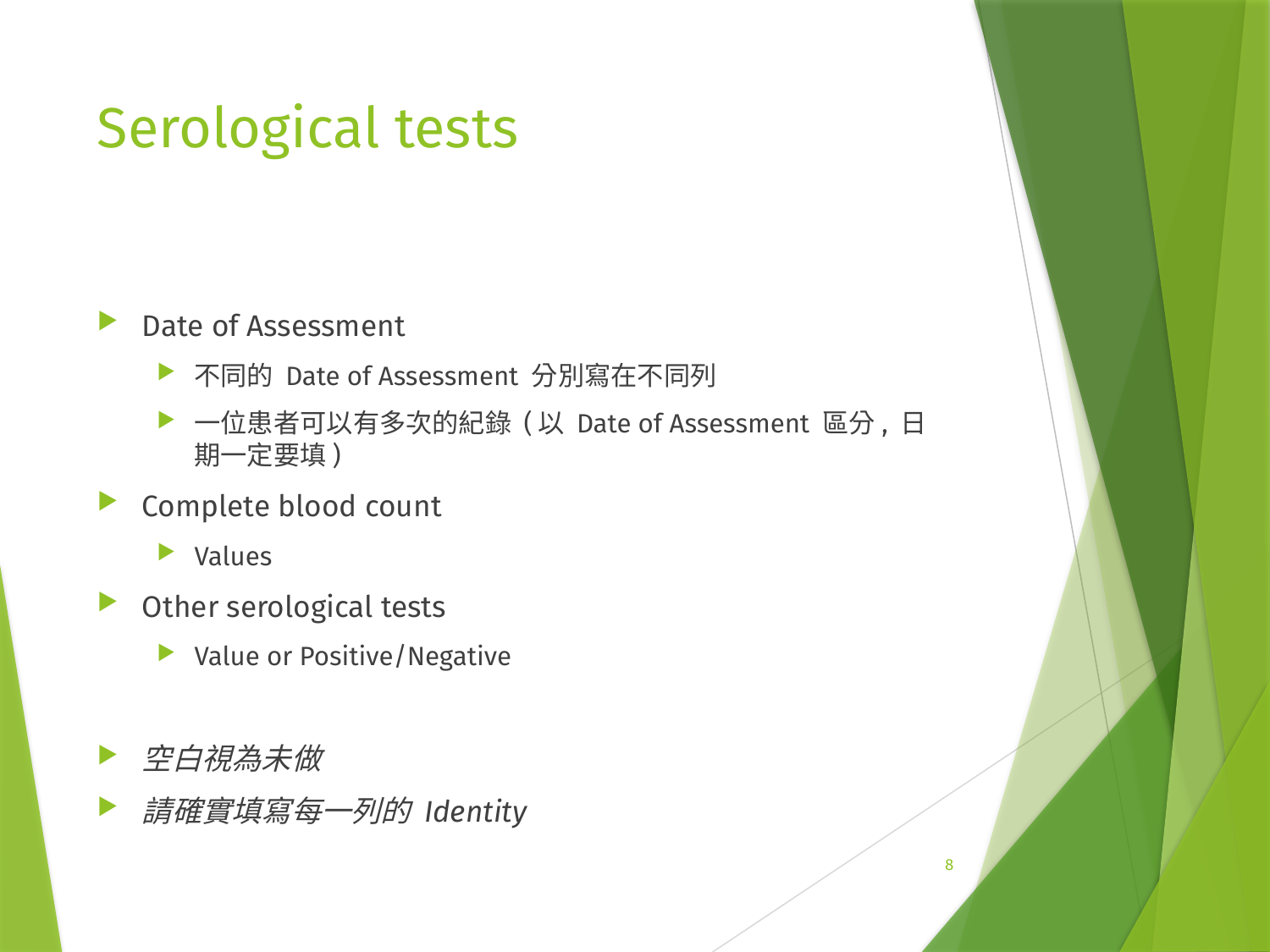

# Serological tests
Date of Assessment
不同的 Date of Assessment 分別寫在不同列
一位患者可以有多次的紀錄 (以 Date of Assessment 區分, 日期一定要填)
Complete blood count
Values
Other serological tests
Value or Positive/Negative

空白視為未做
請確實填寫每一列的 Identity
8